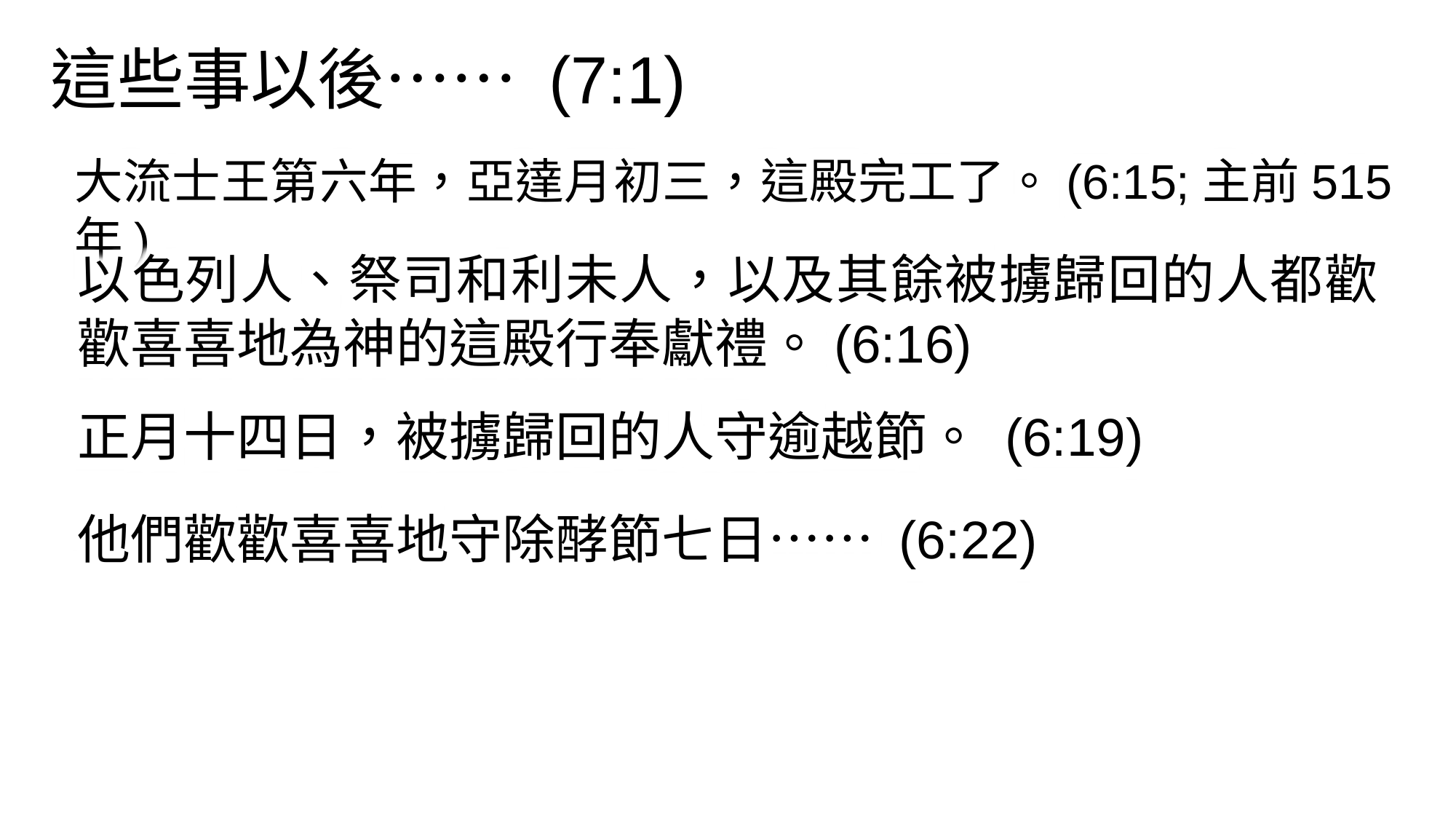

這些事以後⋯⋯ (7:1)
大流士王第六年，亞達月初三，這殿完工了。(6:15;主前515年)
以色列人、祭司和利未人，以及其餘被擄歸回的人都歡歡喜喜地為神的這殿行奉獻禮。(6:16)
正月十四日，被擄歸回的人守逾越節。 (6:19)
他們歡歡喜喜地守除酵節七日⋯⋯ (6:22)